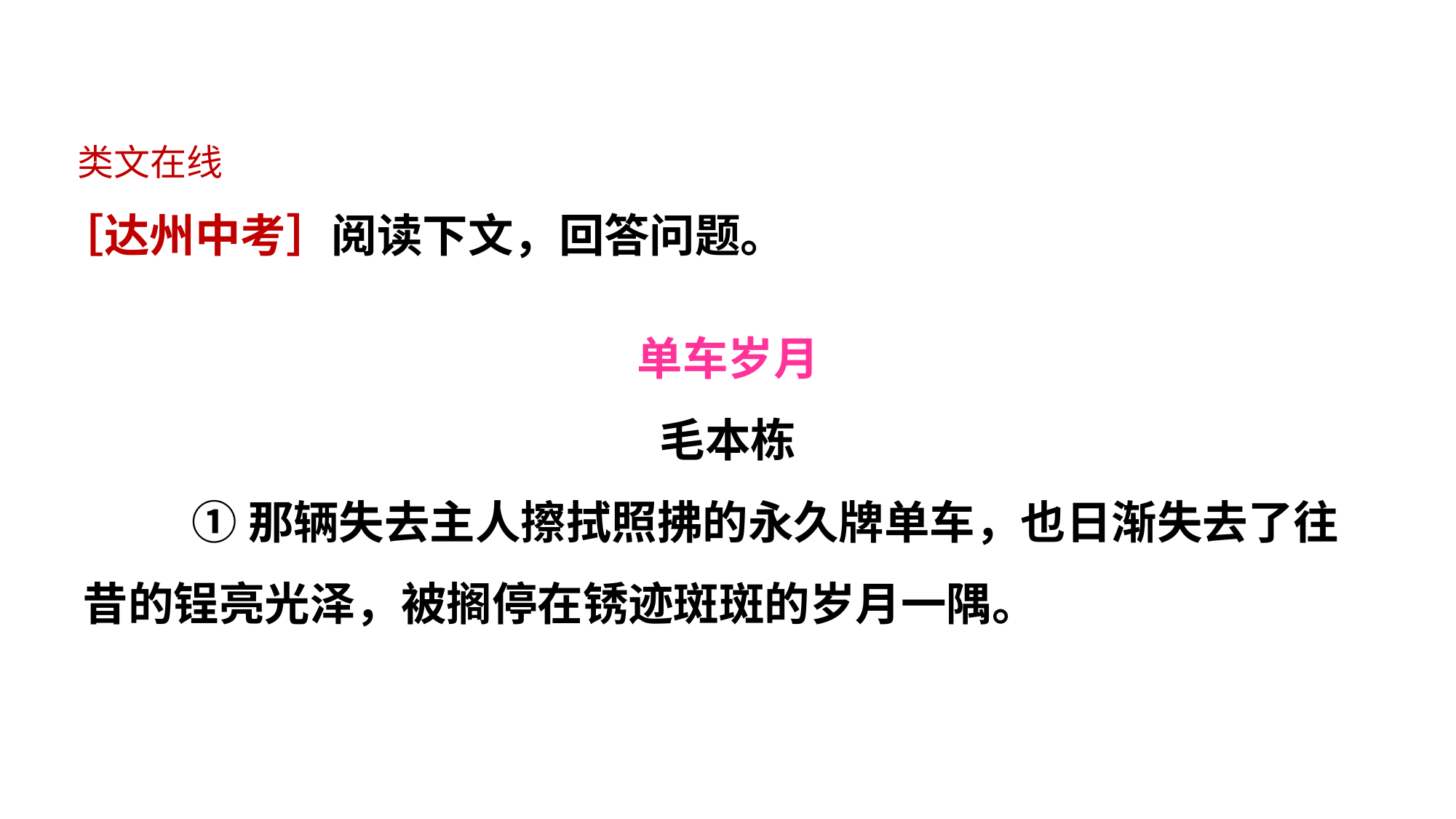

类文在线
［达州中考］阅读下文，回答问题。
单车岁月
毛本栋
	①那辆失去主人擦拭照拂的永久牌单车，也日渐失去了往昔的锃亮光泽，被搁停在锈迹斑斑的岁月一隅。